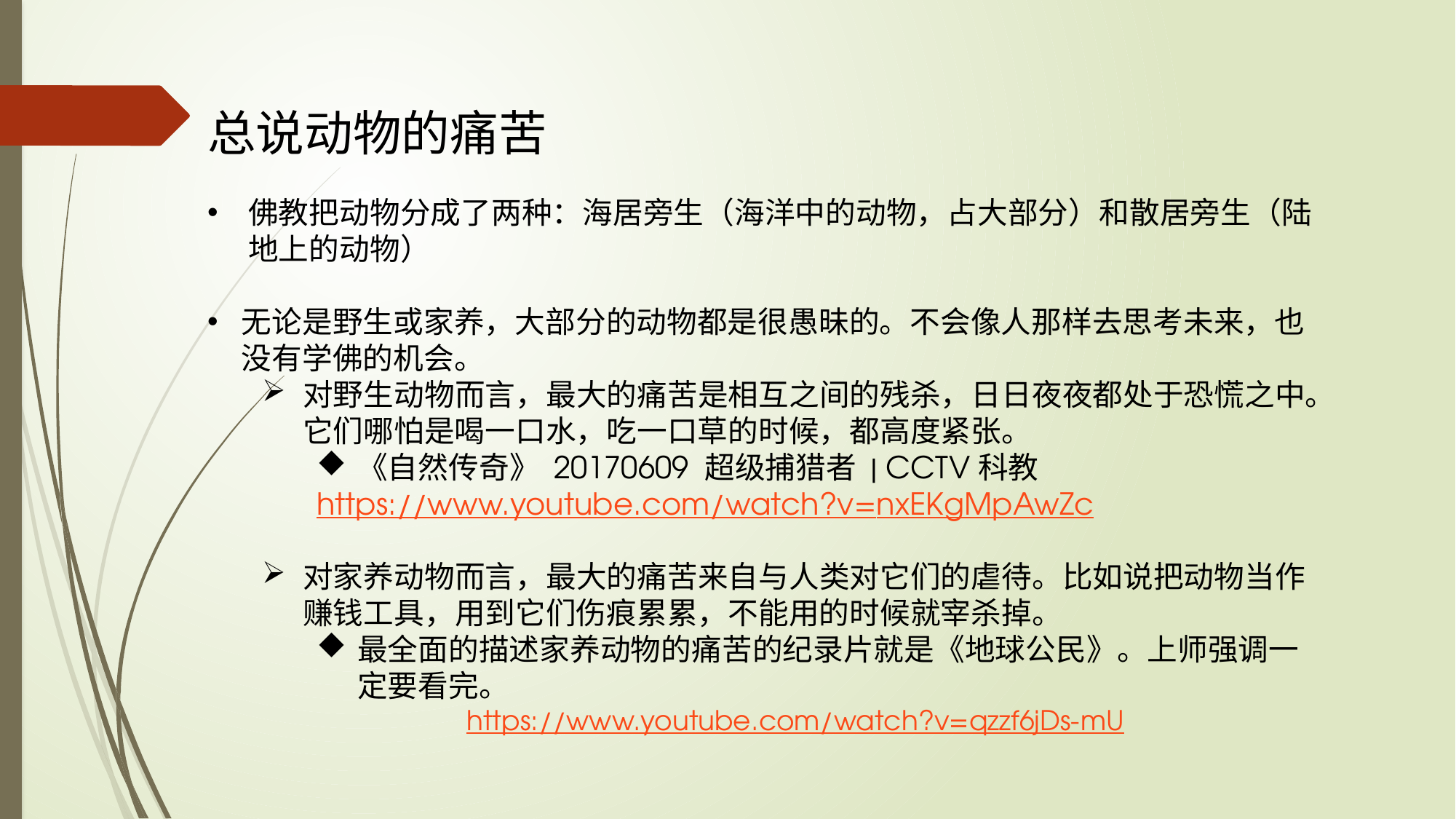

总说动物的痛苦

佛教把动物分成了两种：海居旁生（海洋中的动物，占大部分）和散居旁生（陆地上的动物）

无论是野生或家养，大部分的动物都是很愚昧的。不会像人那样去思考未来，也没有学佛的机会。
对野生动物而言，最大的痛苦是相互之间的残杀，日日夜夜都处于恐慌之中。它们哪怕是喝一口水，吃一口草的时候，都高度紧张。
《自然传奇》 20170609 超级捕猎者 | CCTV科教
https://www.youtube.com/watch?v=nxEKgMpAwZc

对家养动物而言，最大的痛苦来自与人类对它们的虐待。比如说把动物当作赚钱工具，用到它们伤痕累累，不能用的时候就宰杀掉。
最全面的描述家养动物的痛苦的纪录片就是《地球公民》。上师强调一定要看完。
			https://www.youtube.com/watch?v=qzzf6jDs-mU